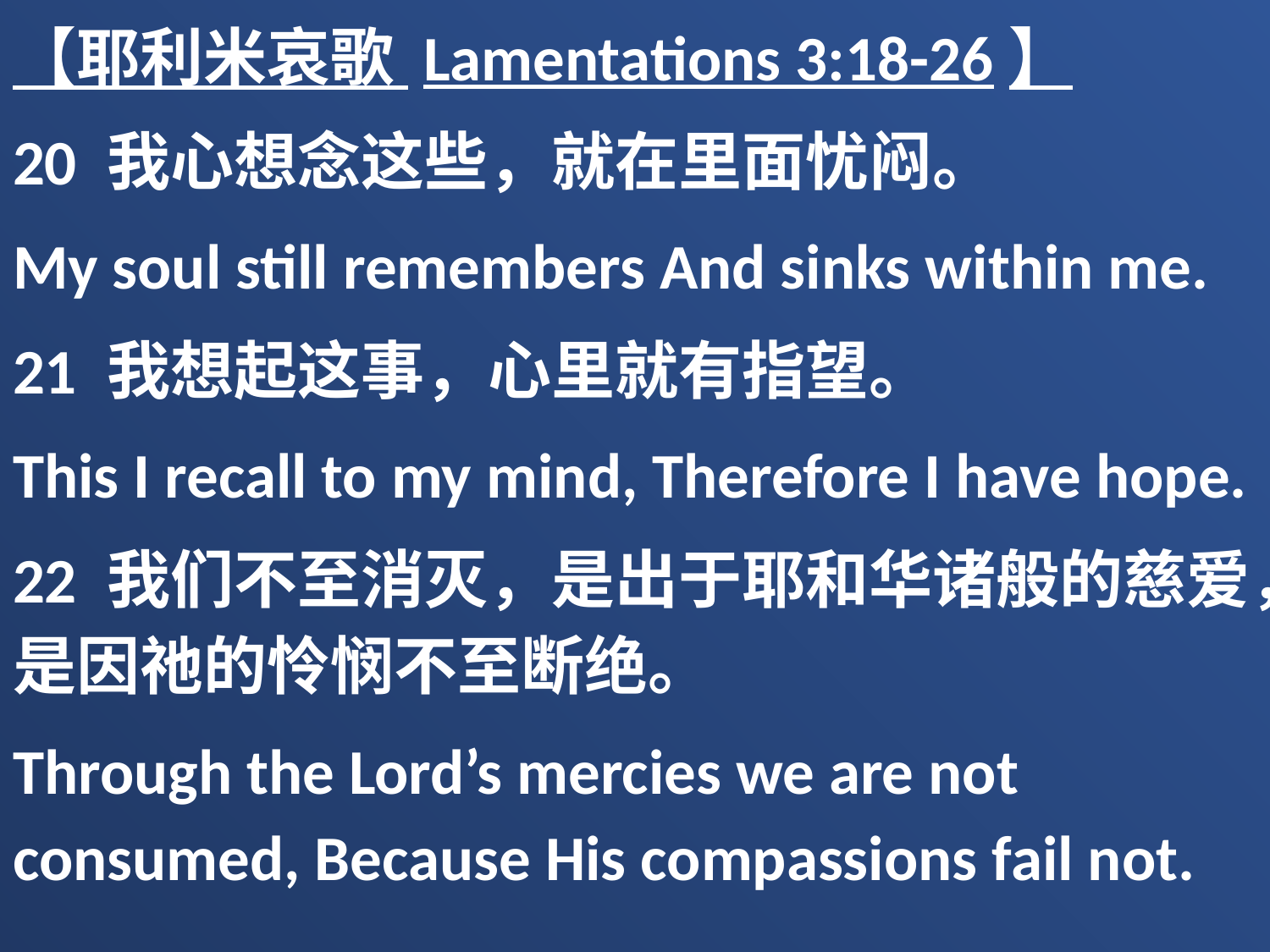

【耶利米哀歌 Lamentations 3:18-26】
20 我心想念这些，就在里面忧闷。
My soul still remembers And sinks within me.
21 我想起这事，心里就有指望。
This I recall to my mind, Therefore I have hope.
22 我们不至消灭，是出于耶和华诸般的慈爱，是因祂的怜悯不至断绝。
Through the Lord’s mercies we are not consumed, Because His compassions fail not.